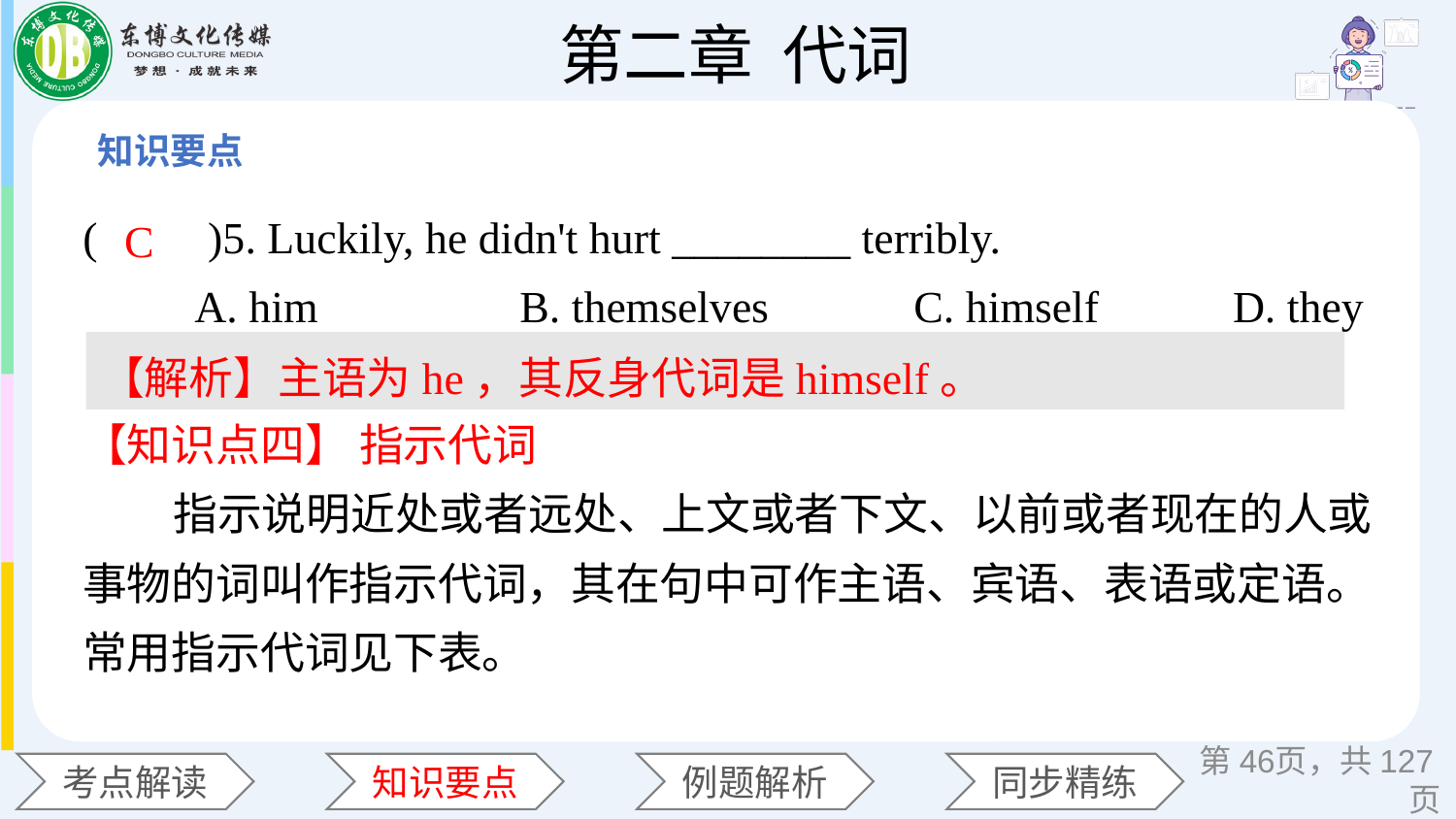

(　　)5. Luckily, he didn't hurt ________ terribly.
          A. him    		B. themselves             C. himself            D. they

【知识点四】 指示代词
        指示说明近处或者远处、上文或者下文、以前或者现在的人或事物的词叫作指示代词，其在句中可作主语、宾语、表语或定语。常用指示代词见下表。
C
【解析】主语为he，其反身代词是himself。
第46页，共127页